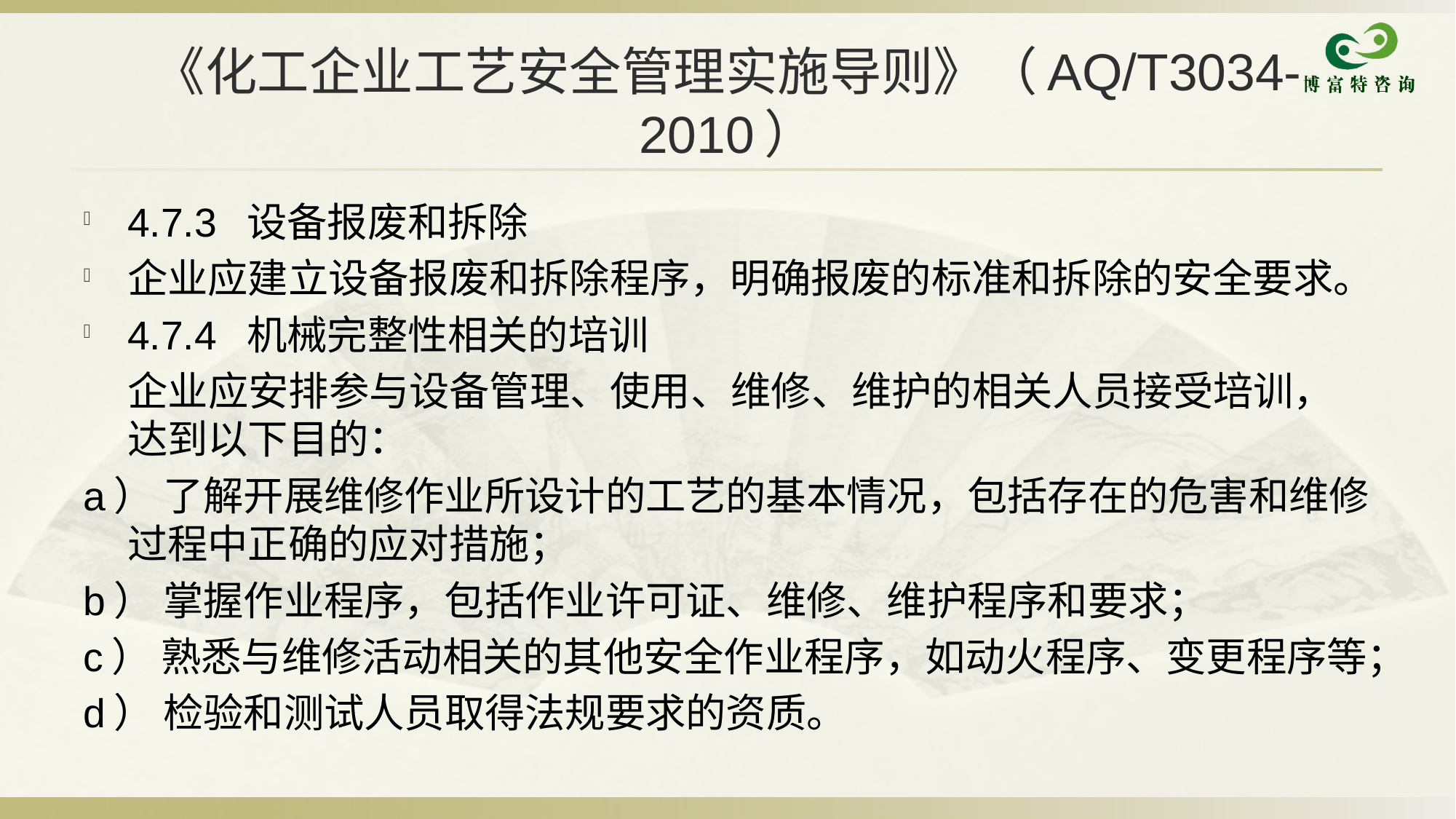

# 《化工企业工艺安全管理实施导则》（AQ/T3034-2010）
4.7.3  设备报废和拆除
企业应建立设备报废和拆除程序，明确报废的标准和拆除的安全要求。
4.7.4  机械完整性相关的培训
    企业应安排参与设备管理、使用、维修、维护的相关人员接受培训，达到以下目的：
a） 了解开展维修作业所设计的工艺的基本情况，包括存在的危害和维修过程中正确的应对措施；
b） 掌握作业程序，包括作业许可证、维修、维护程序和要求；
c） 熟悉与维修活动相关的其他安全作业程序，如动火程序、变更程序等；
d） 检验和测试人员取得法规要求的资质。